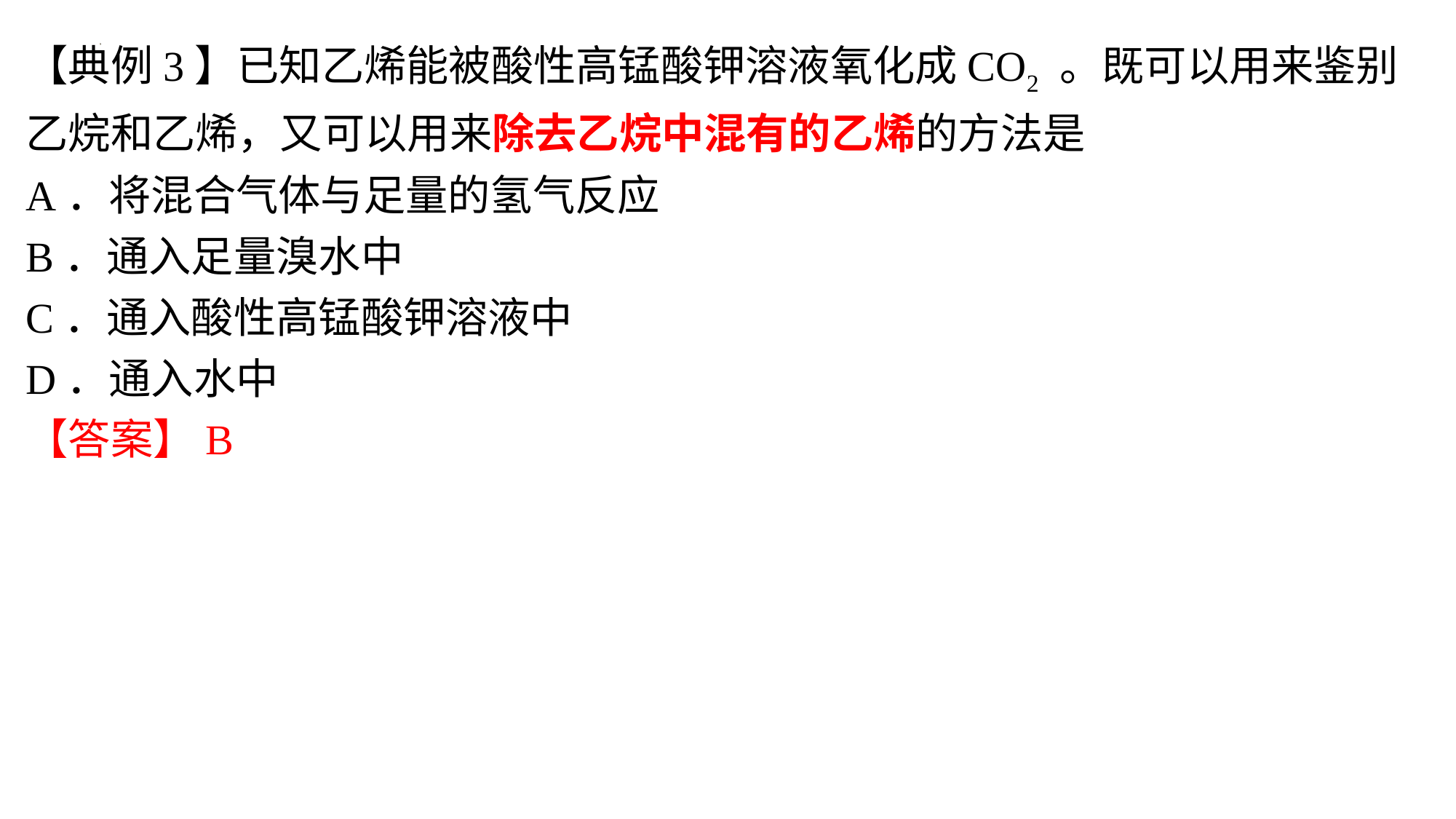

【典例3】已知乙烯能被酸性高锰酸钾溶液氧化成CO2 。既可以用来鉴别乙烷和乙烯，又可以用来除去乙烷中混有的乙烯的方法是
A．将混合气体与足量的氢气反应
B．通入足量溴水中
C．通入酸性高锰酸钾溶液中
D．通入水中
【答案】B